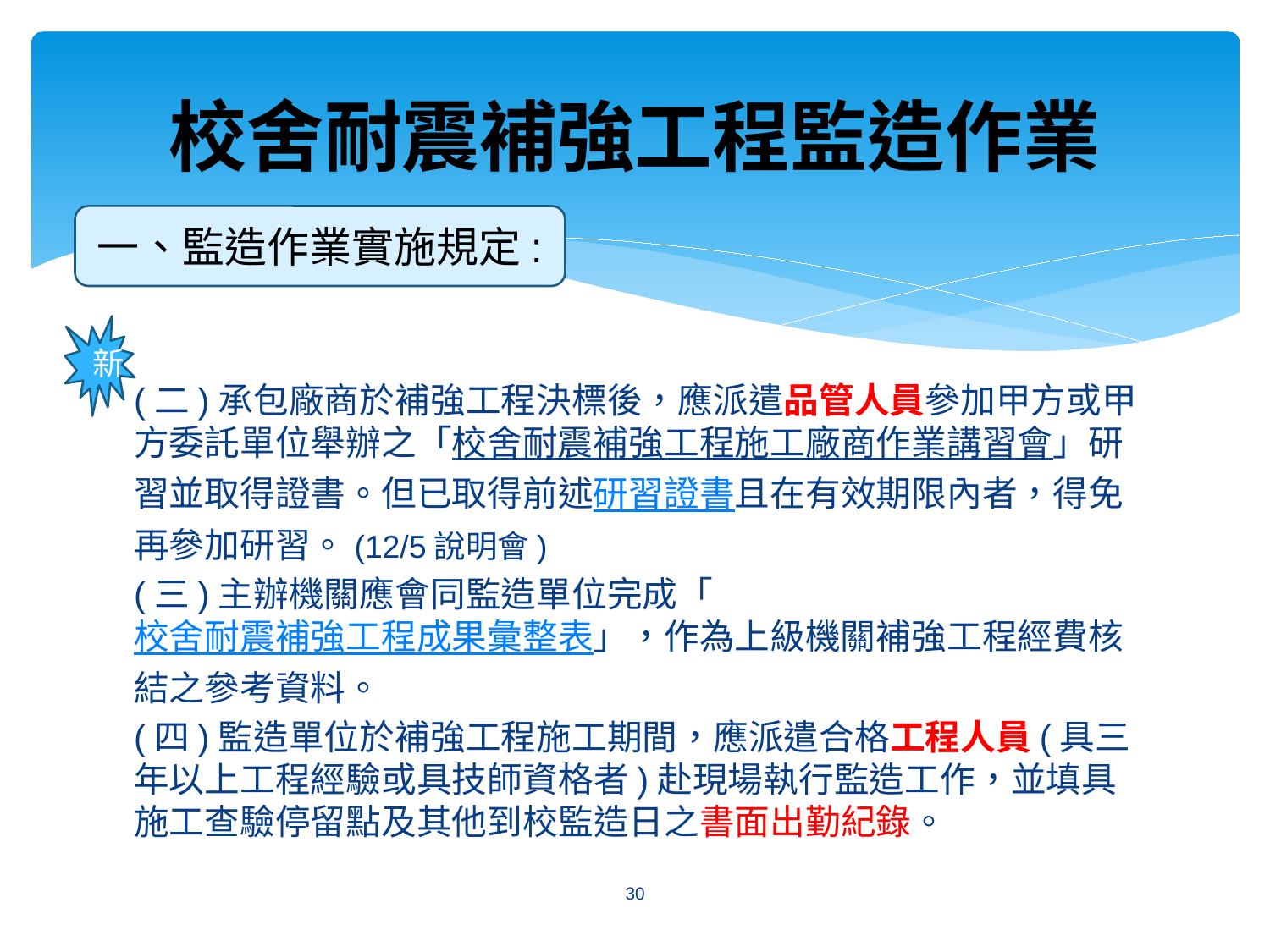

# 校舍耐震補強工程監造作業
一、監造作業實施規定:
新
(二)承包廠商於補強工程決標後，應派遣品管人員參加甲方或甲方委託單位舉辦之「校舍耐震補強工程施工廠商作業講習會」研習並取得證書。但已取得前述研習證書且在有效期限內者，得免再參加研習。(12/5說明會)
(三)主辦機關應會同監造單位完成「校舍耐震補強工程成果彙整表」，作為上級機關補強工程經費核結之參考資料。
(四)監造單位於補強工程施工期間，應派遣合格工程人員(具三年以上工程經驗或具技師資格者)赴現場執行監造工作，並填具施工查驗停留點及其他到校監造日之書面出勤紀錄。
30